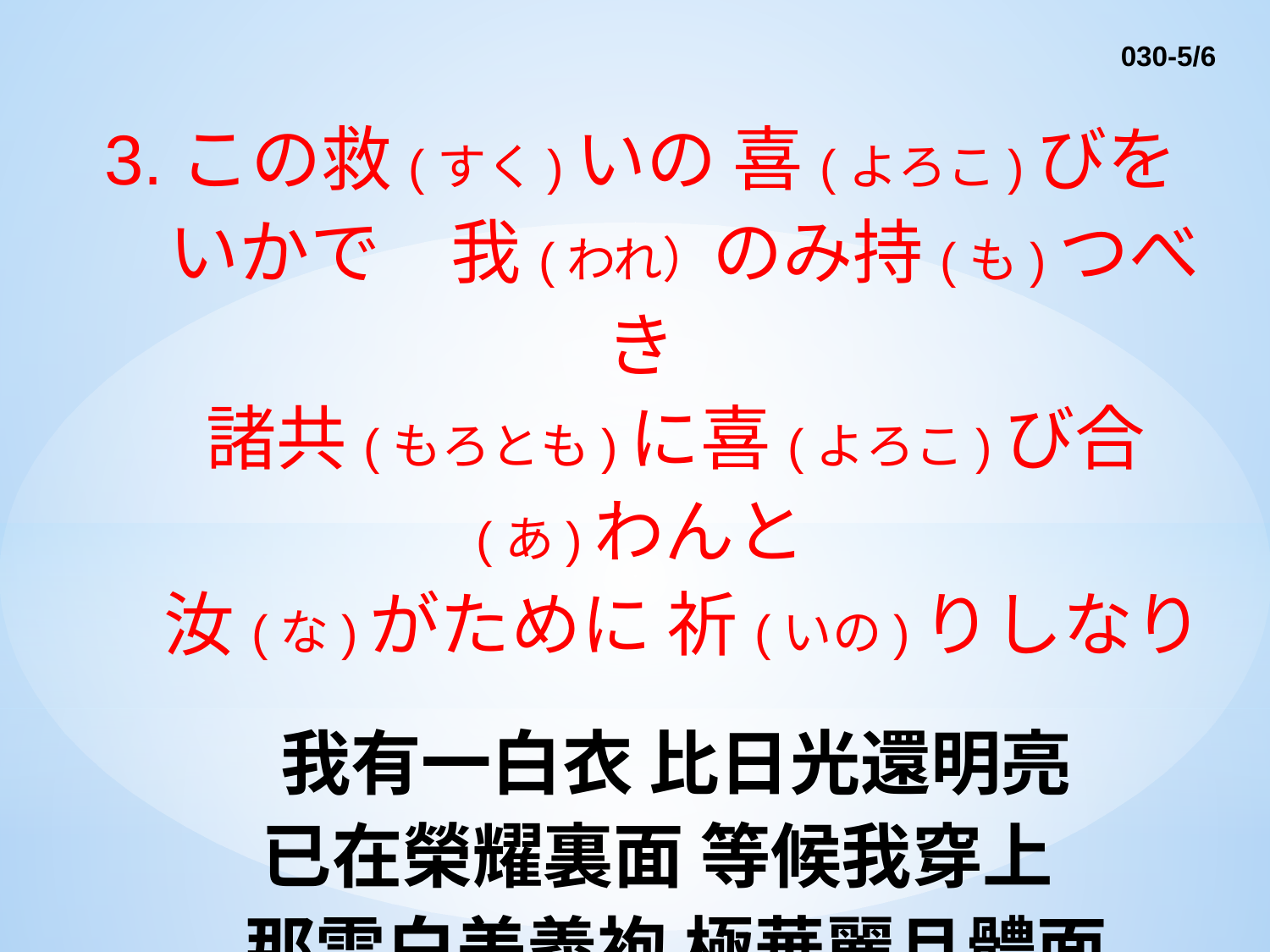

030-5/6
3.この救(すく)いの 喜(よろこ)びを
　 いかで　我(われ）のみ持(も)つべき
　 諸共(もろとも)に喜(よろこ)び合(あ)わんと
　 汝(な)がために 祈(いの)りしなり
　
　我有一白衣 比日光還明亮
  已在榮耀裏面 等候我穿上
　那雪白美義袍 極華麗且體面
　願我親愛友 也能各得一件